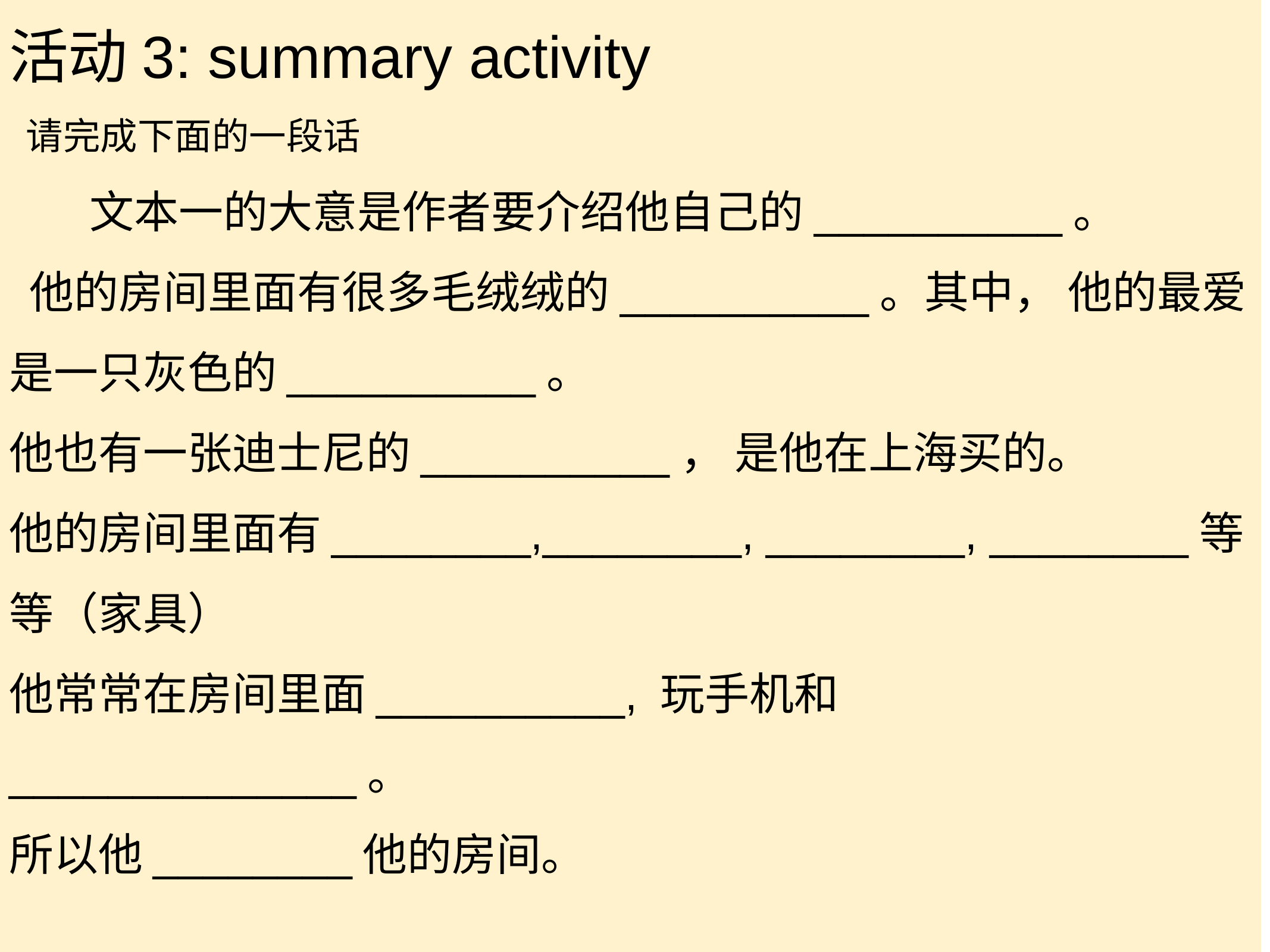

活动3: summary activity
 请完成下面的一段话
        文本一的大意是作者要介绍他自己的__________。
 他的房间里面有很多毛绒绒的__________。其中， 他的最爱是一只灰色的__________。
他也有一张迪士尼的__________， 是他在上海买的。
他的房间里面有________,________, ________, ________等等（家具）
他常常在房间里面__________, 玩手机和______________。
所以他________他的房间。